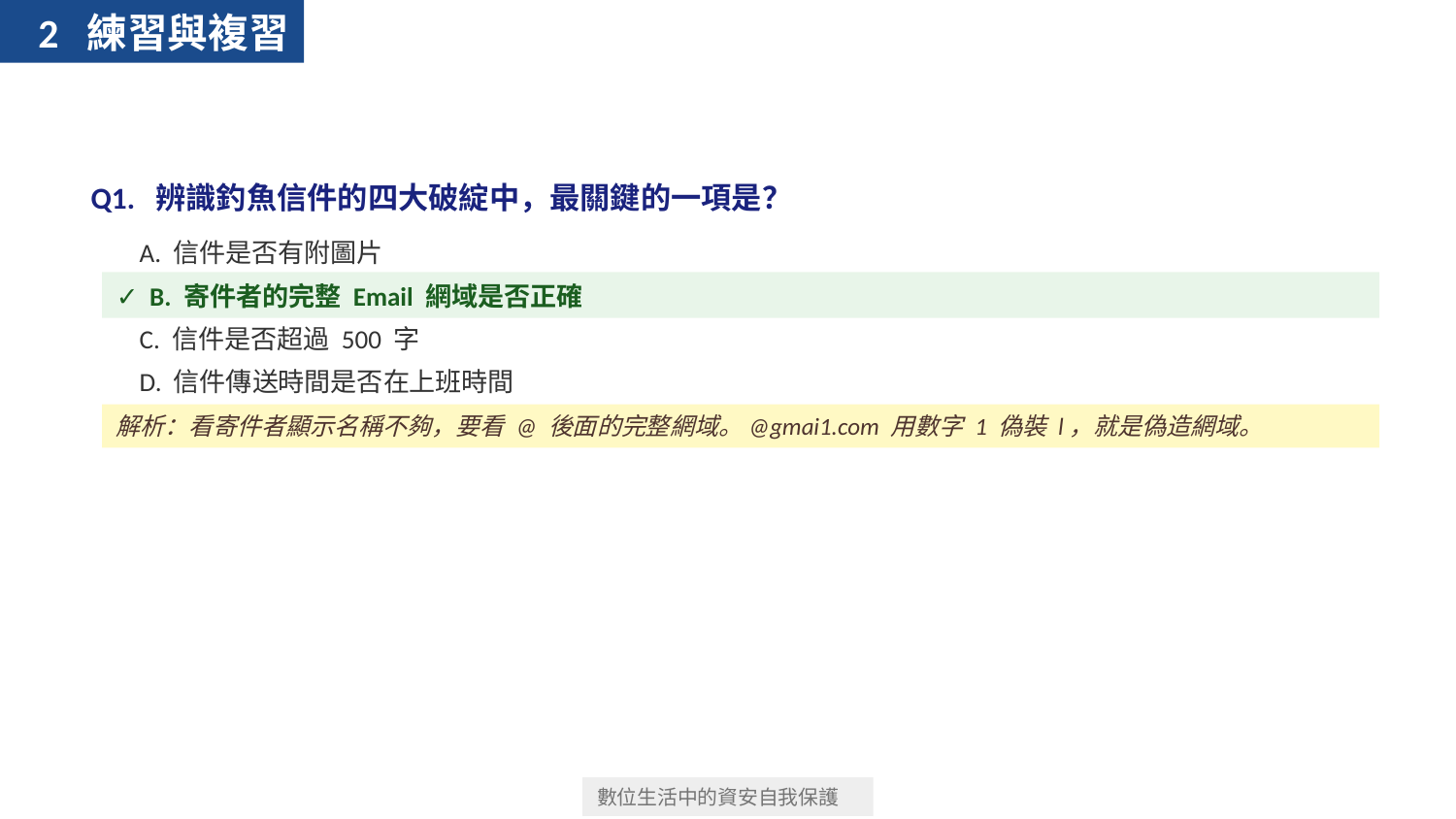

2  練習與複習
Q1.  辨識釣魚信件的四大破綻中，最關鍵的一項是？
    A. 信件是否有附圖片
✓  B. 寄件者的完整 Email 網域是否正確
    C. 信件是否超過 500 字
    D. 信件傳送時間是否在上班時間
解析：看寄件者顯示名稱不夠，要看 @ 後面的完整網域。@gmai1.com 用數字 1 偽裝 l，就是偽造網域。
數位生活中的資安自我保護